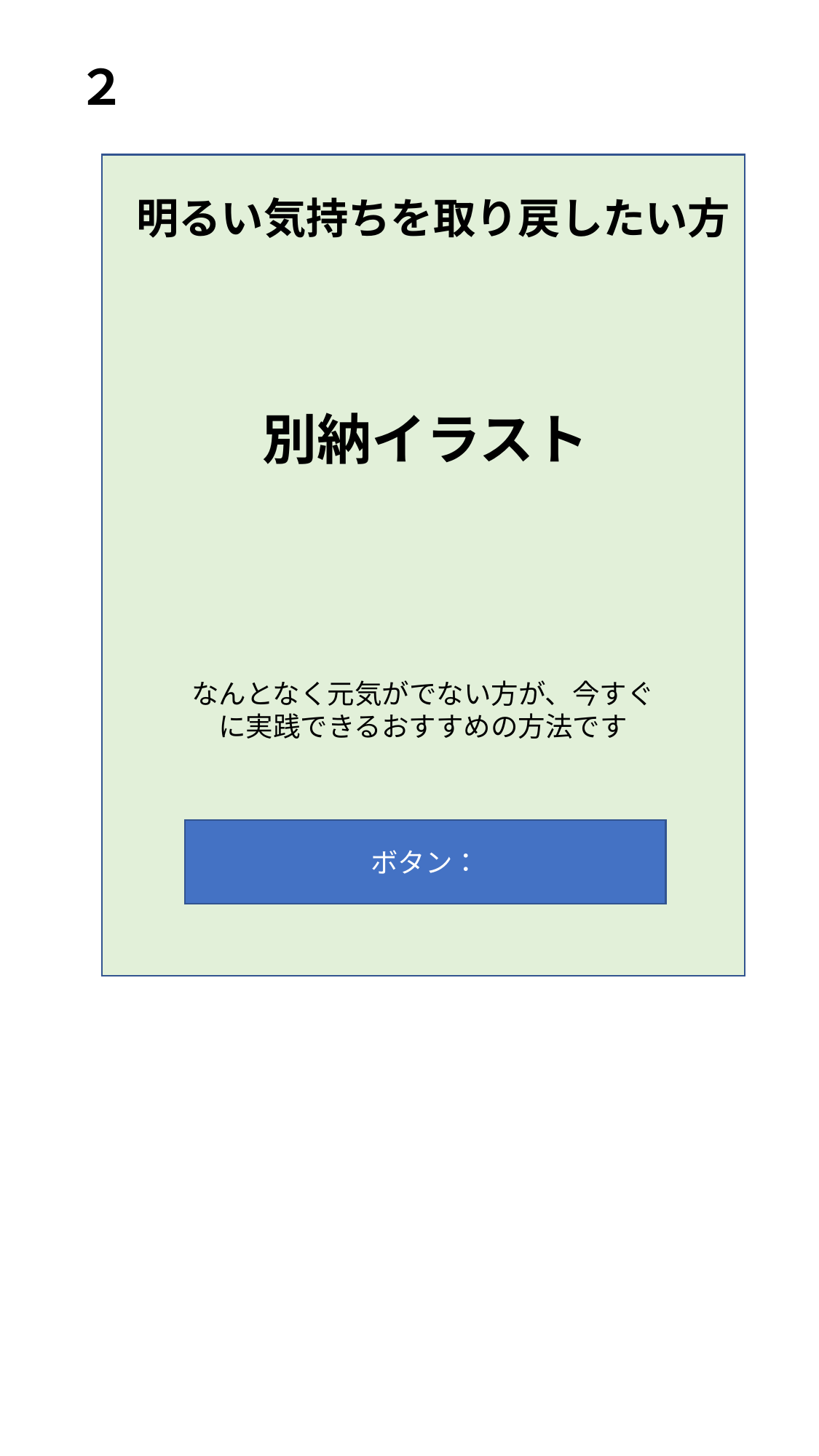

２

明るい気持ちを取り戻したい方
別納イラスト
なんとなく元気がでない方が、今すぐに実践できるおすすめの方法です
ボタン：